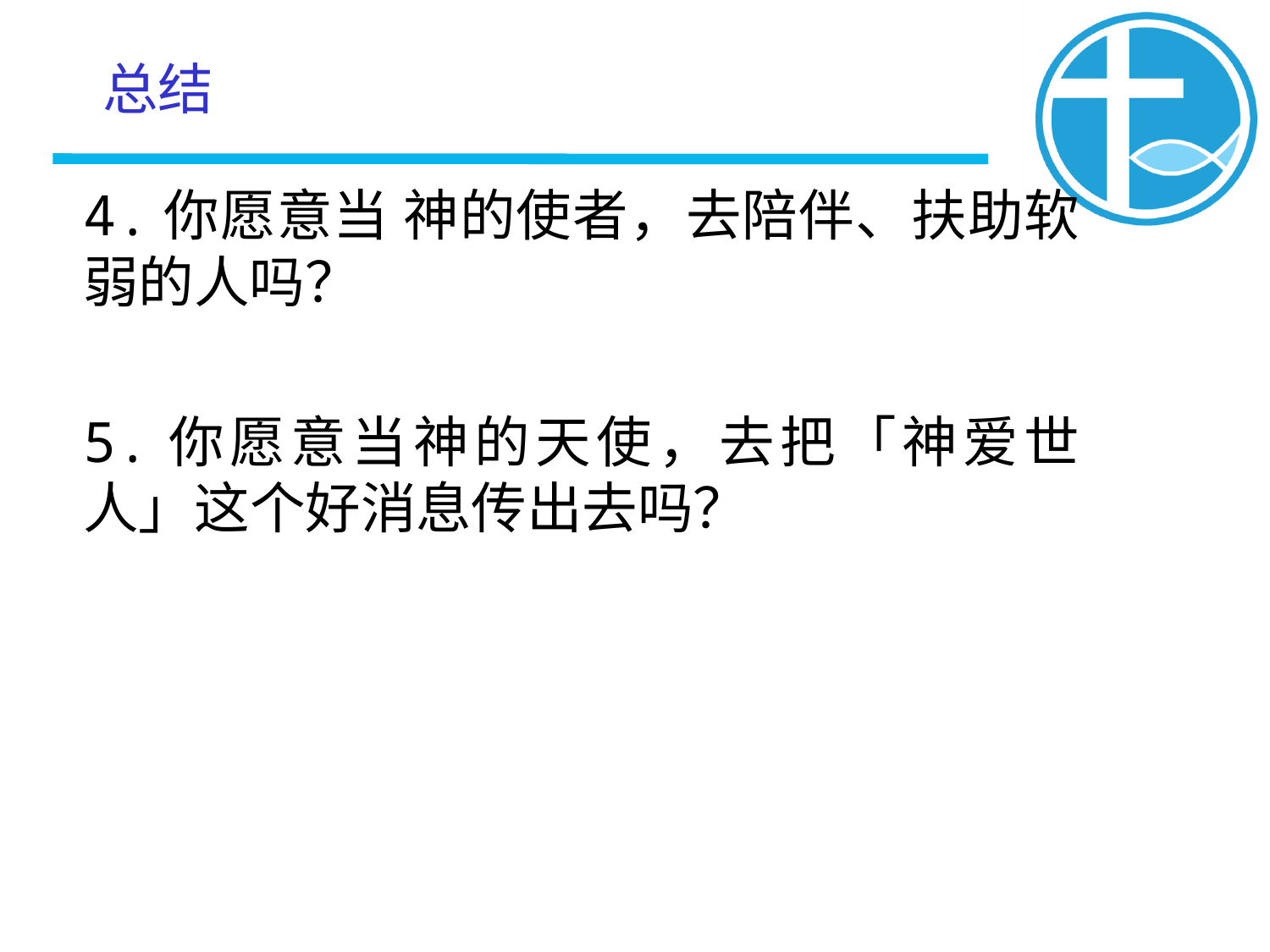

# 总结
4.你愿意当 神的使者，去陪伴、扶助软弱的人吗？

5.你愿意当神的天使，去把「神爱世人」这个好消息传出去吗？